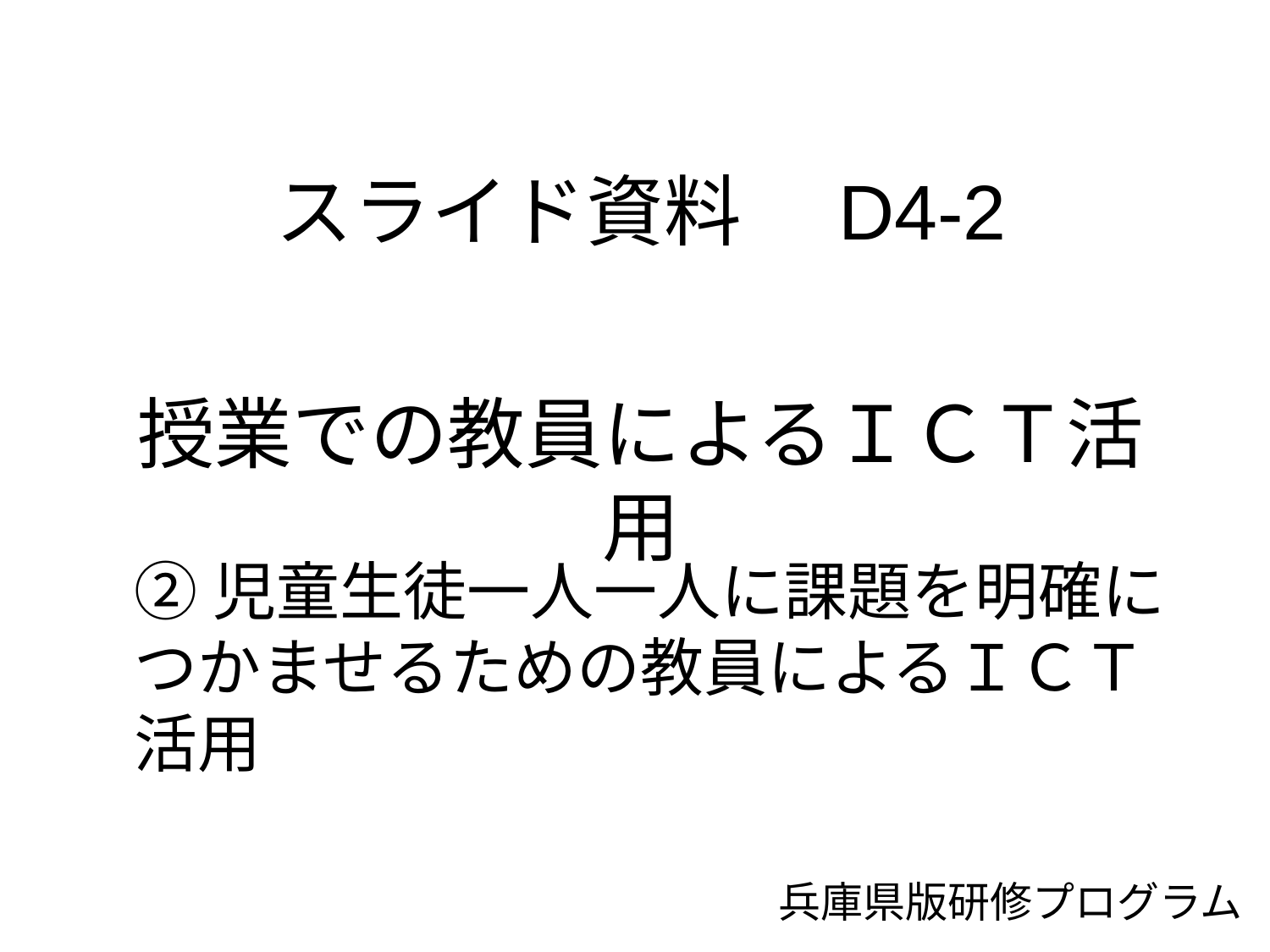

スライド資料　D4-2
# 授業での教員によるＩＣＴ活用
②児童生徒一人一人に課題を明確につかませるための教員によるＩＣＴ活用
兵庫県版研修プログラム